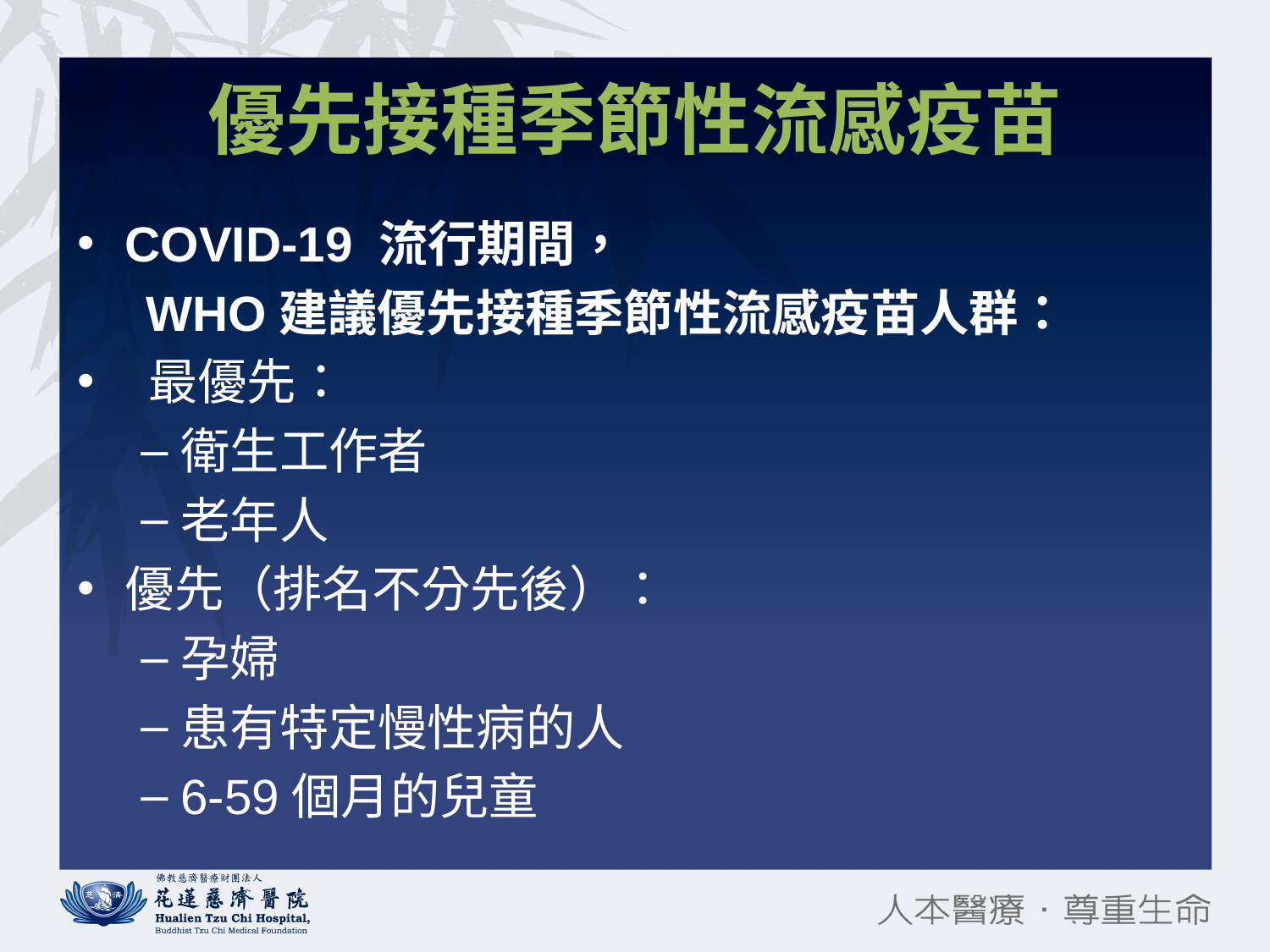

# 優先接種季節性流感疫苗
COVID-19 流行期間，
     WHO建議優先接種季節性流感疫苗人群：
 最優先：
衛生工作者
老年人
優先（排名不分先後）：
孕婦
患有特定慢性病的人
6-59個月的兒童